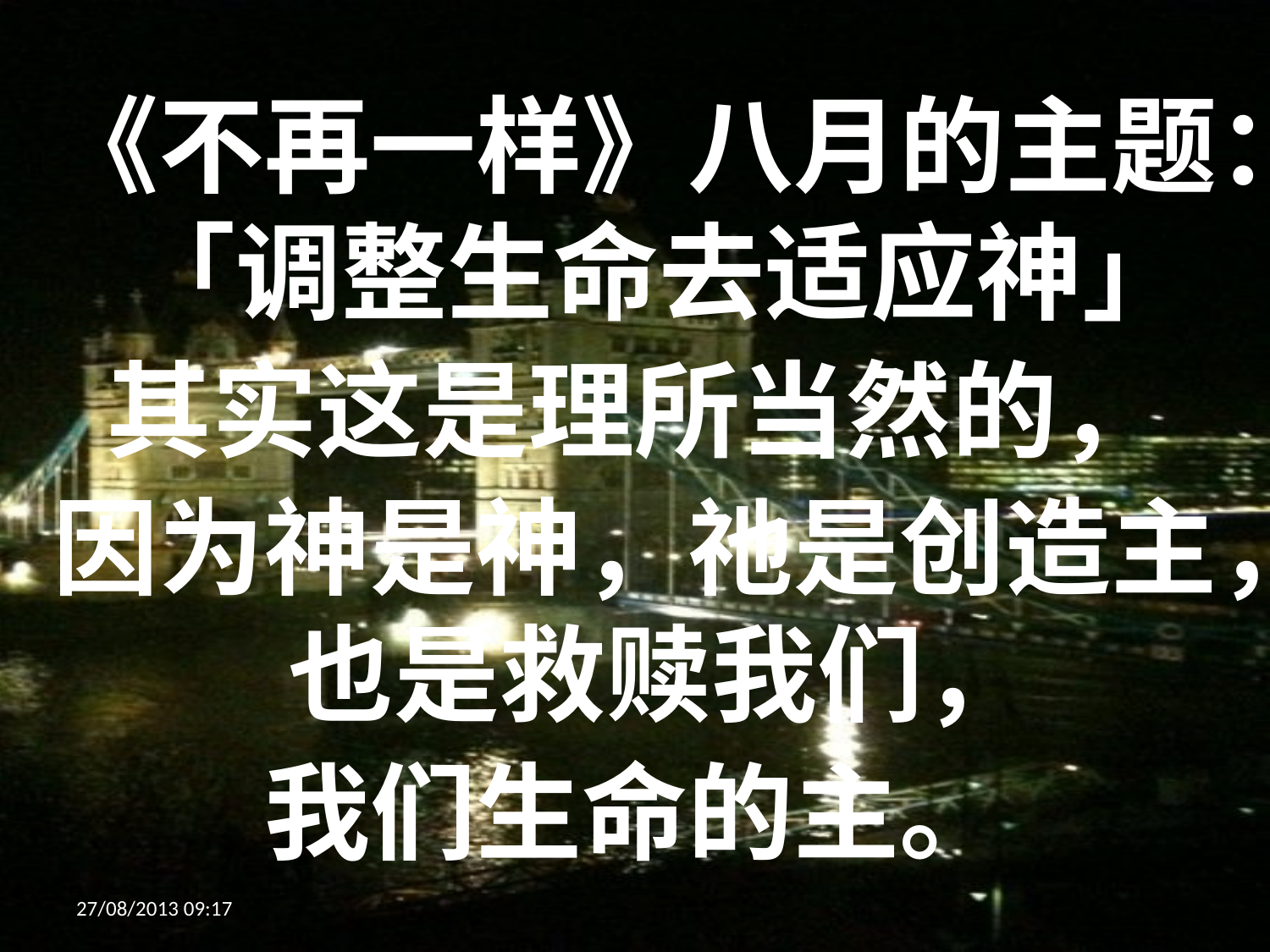

《不再一样》八月的主题：「调整生命去适应神」
其实这是理所当然的，
因为神是神，祂是创造主，也是救赎我们，
我们生命的主。
27/08/2013 09:17